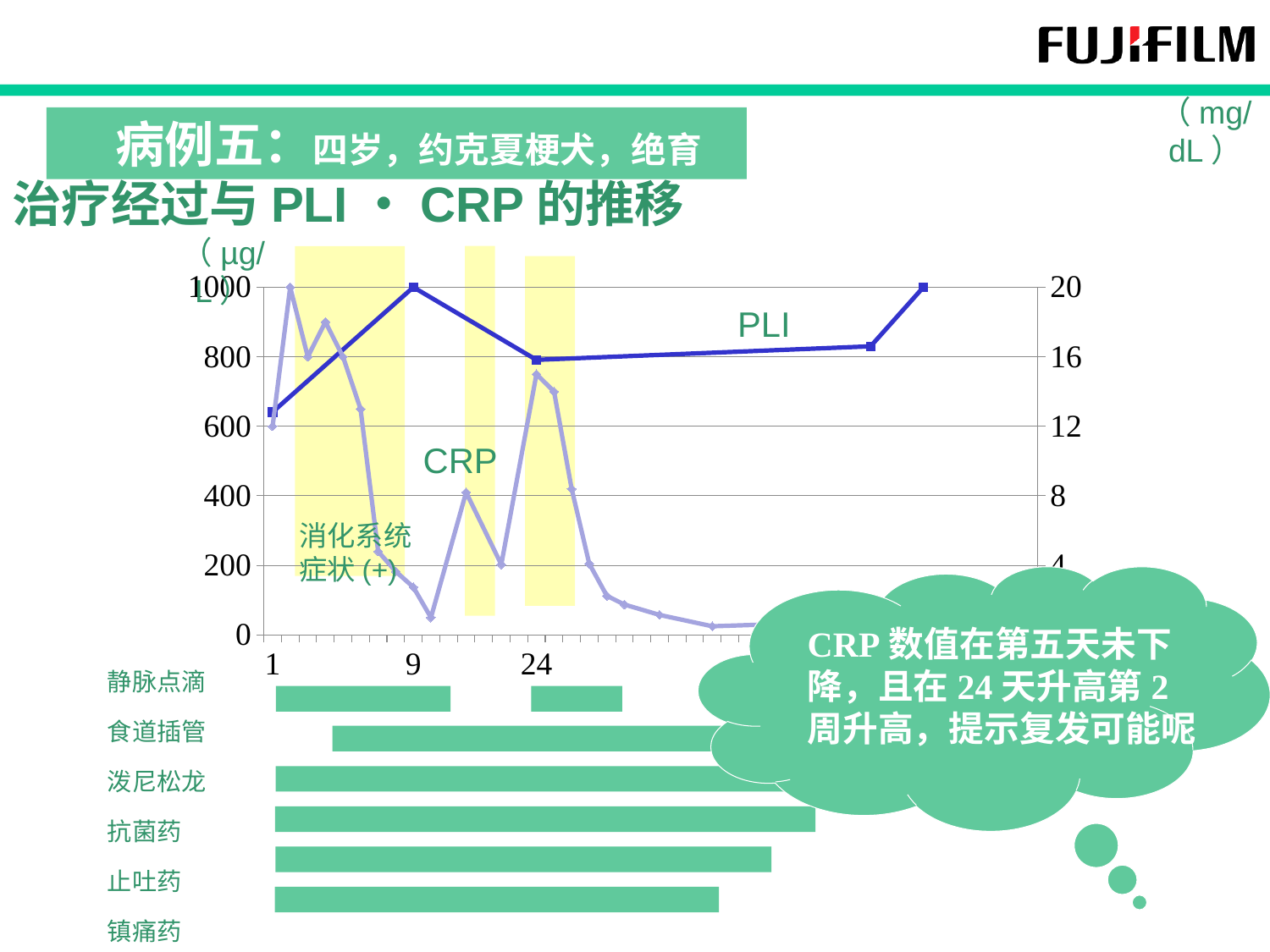

（mg/dL）
    病例五：四岁，约克夏梗犬，绝育
治疗经过与PLI・CRP的推移
（µg/L）

### Chart

| Category | PLI | CRP |
|---|---|---|
| 1 | 641.0 | 12.0 |
|  | None | 20.0 |
|  | None | 16.0 |
|  | None | 18.0 |
|  | None | 16.0 |
|  | None | 13.0 |
|  | None | 4.8 |
|  | None | 3.65 |
| 9 | 1000.0 | 2.75 |
|  | None | 1.0 |
|  | None | None |
|  | None | 8.200000000000001 |
|  | None | None |
|  | None | 4.05 |
|  | None | None |
| 24 | 791.0 | 15.0 |
|  | None | 14.0 |
|  | None | 8.4 |
|  | None | 4.1 |
|  | None | 2.25 |
|  | None | 1.75 |
|  | None | None |
|  | None | 1.1499999999999961 |
|  | None | None |
|  | None | None |
|  | None | 0.5 |
|  | None | None |
|  | None | None |
|  | None | 0.6000000000000006 |
|  | None | None |
|  | None | None |
|  | None | 0.3000000000000003 |
|  | None | None |
|  | None | None |
| 120 | 830.0 | 0.1 |
|  | None | None |
|  | None | None |
| 134 | 1000.0 | 0.0 |
|  | None | None |
|  | None | None |
|  | None | 0.6500000000000021 |
|  | None | None |
|  | None | None |
|  | None | 0.0 |
PLI
CRP
消化系统
症状(+)

CRP数值在第五天未下降，且在24天升高第2周升高，提示复发可能呢
（病日）
静脉点滴

食道插管
泼尼松龙
抗菌药
止吐药
镇痛药